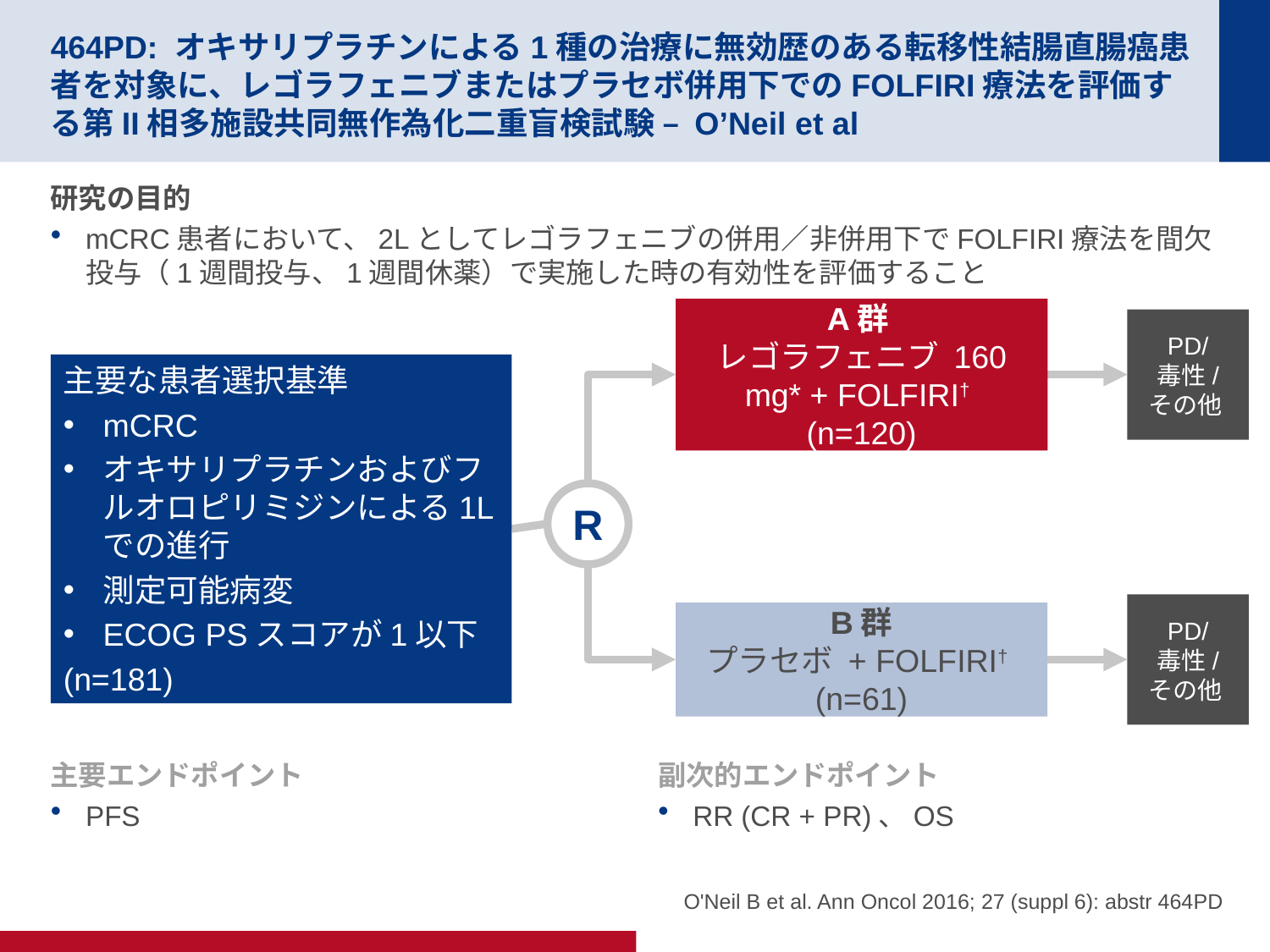

# 464PD: オキサリプラチンによる1種の治療に無効歴のある転移性結腸直腸癌患者を対象に、レゴラフェニブまたはプラセボ併用下でのFOLFIRI療法を評価する第II相多施設共同無作為化二重盲検試験 – O’Neil et al
研究の目的
mCRC患者において、2Lとしてレゴラフェニブの併用／非併用下でFOLFIRI療法を間欠投与（1週間投与、1週間休薬）で実施した時の有効性を評価すること
A群
レゴラフェニブ 160 mg* + FOLFIRI†
(n=120)
PD/
毒性/
その他
主要な患者選択基準
mCRC
オキサリプラチンおよびフルオロピリミジンによる1Lでの進行
測定可能病変
ECOG PSスコアが1以下
(n=181)
R
PD/
毒性/
その他
B群
プラセボ + FOLFIRI†
(n=61)
主要エンドポイント
PFS

副次的エンドポイント
RR (CR + PR)、OS
O'Neil B et al. Ann Oncol 2016; 27 (suppl 6): abstr 464PD